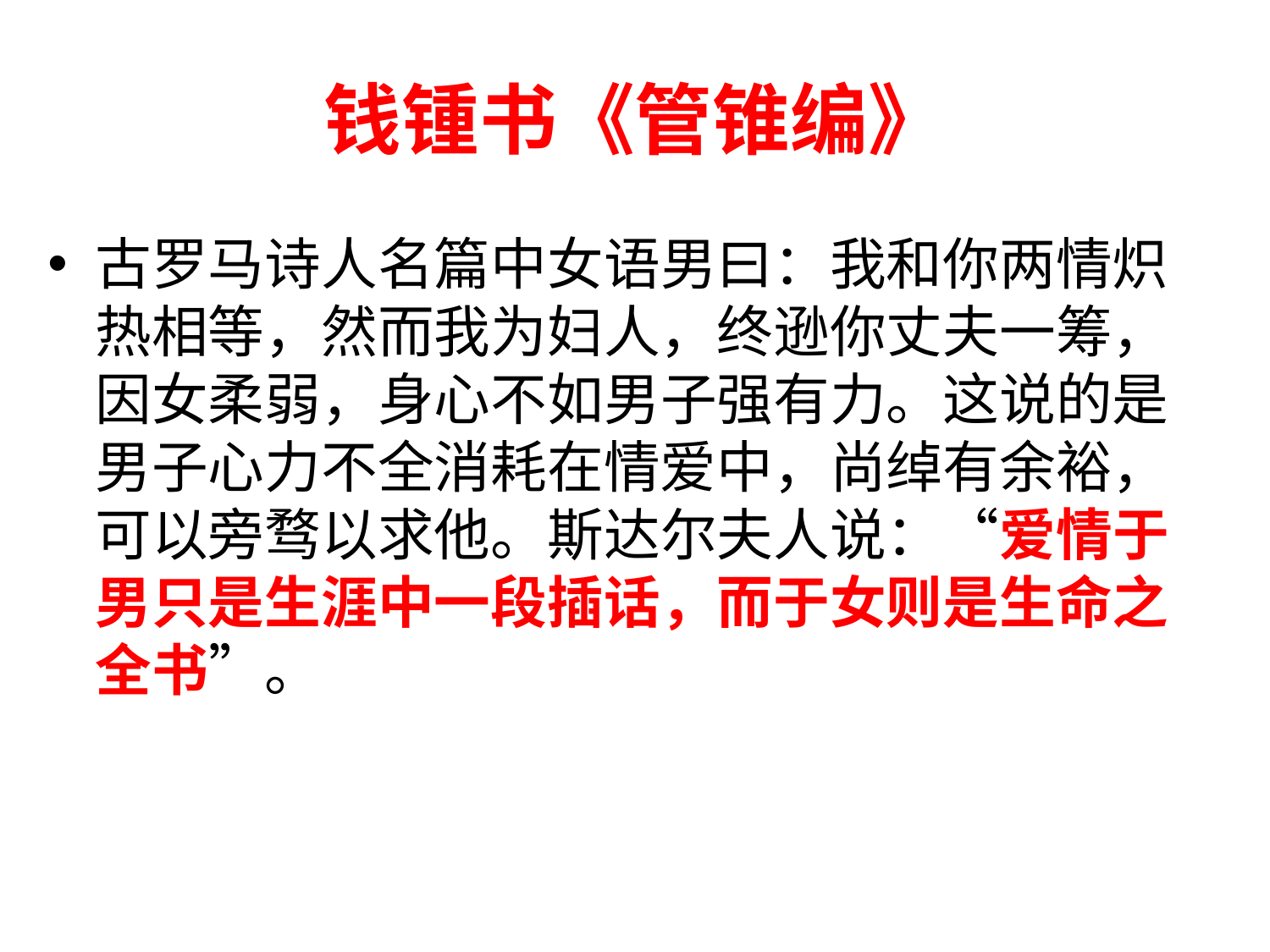

# 钱锺书《管锥编》
古罗马诗人名篇中女语男曰：我和你两情炽热相等，然而我为妇人，终逊你丈夫一筹，因女柔弱，身心不如男子强有力。这说的是男子心力不全消耗在情爱中，尚绰有余裕，可以旁骛以求他。斯达尔夫人说：“爱情于男只是生涯中一段插话，而于女则是生命之全书”。